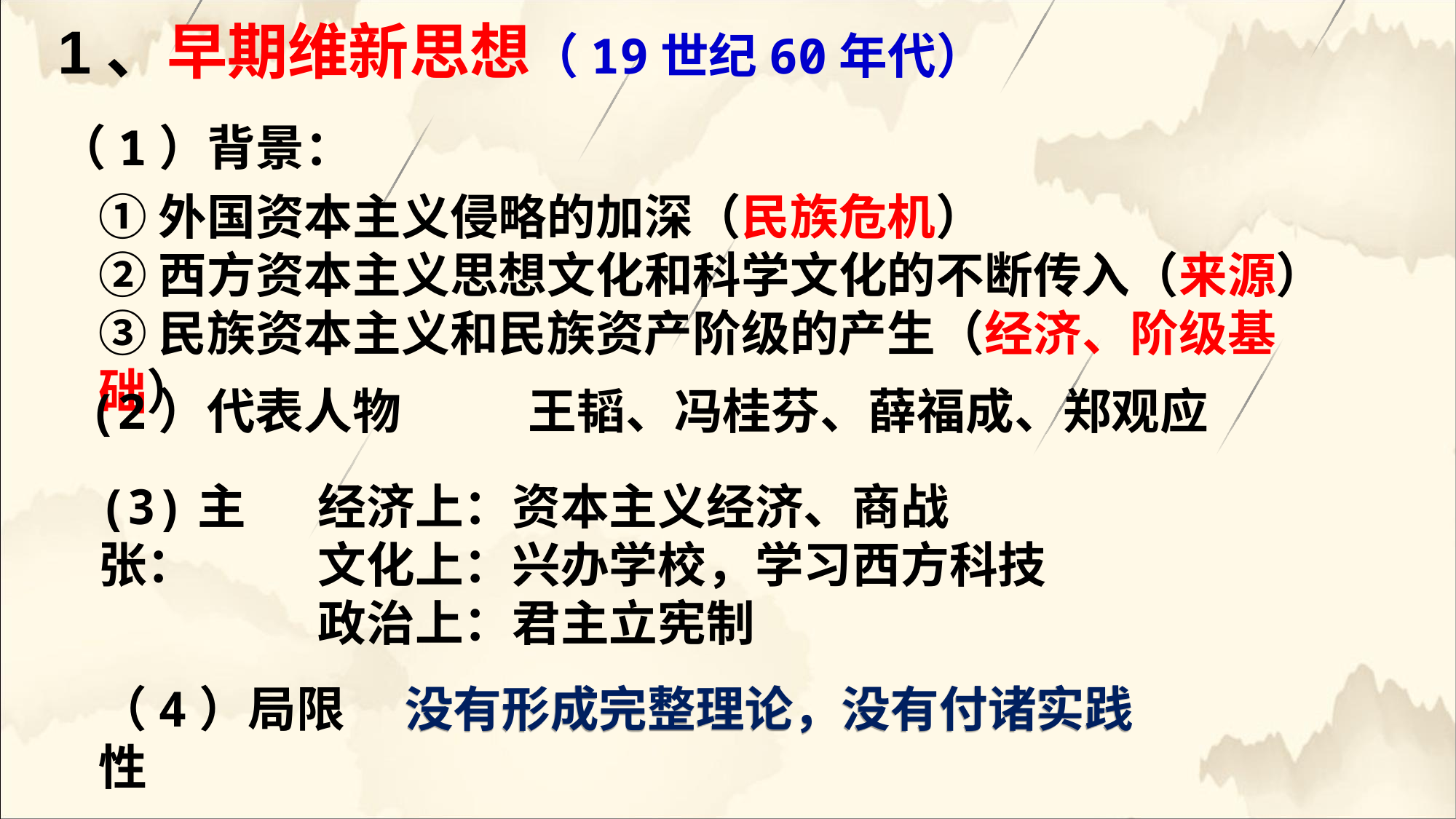

1、早期维新思想（19世纪60年代）

（1）背景：
①外国资本主义侵略的加深（民族危机）
②西方资本主义思想文化和科学文化的不断传入（来源）
③民族资本主义和民族资产阶级的产生（经济、阶级基础）

(2）代表人物
王韬、冯桂芬、薛福成、郑观应

(3)主张：
经济上：资本主义经济、商战
文化上：兴办学校，学习西方科技
政治上：君主立宪制
（4）局限性
没有形成完整理论，没有付诸实践